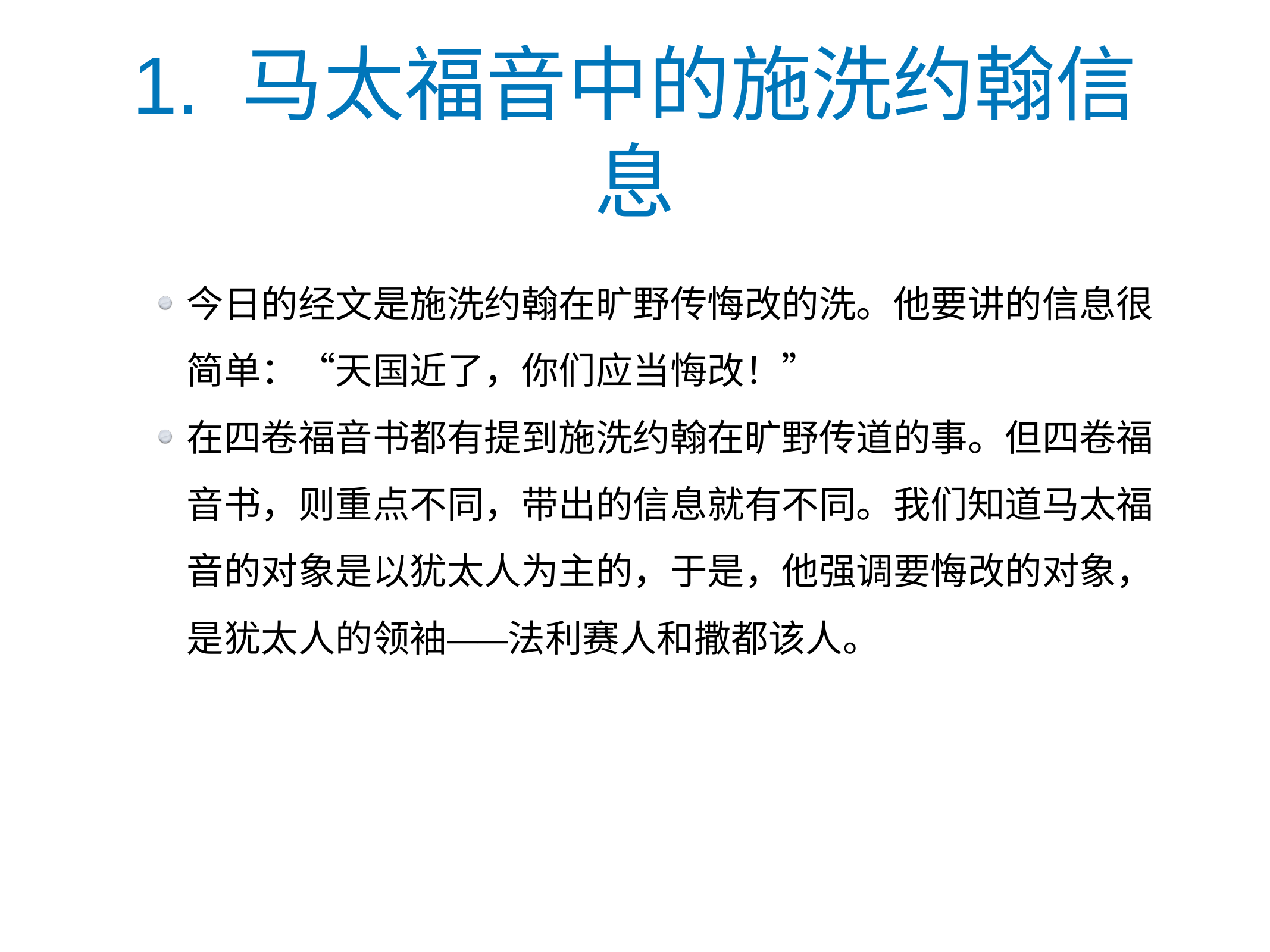

# 1. 马太福音中的施洗约翰信息
今日的经文是施洗约翰在旷野传悔改的洗。他要讲的信息很简单：“天国近了，你们应当悔改！”
在四卷福音书都有提到施洗约翰在旷野传道的事。但四卷福音书，则重点不同，带出的信息就有不同。我们知道马太福音的对象是以犹太人为主的，于是，他强调要悔改的对象，是犹太人的领袖——法利赛人和撒都该人。